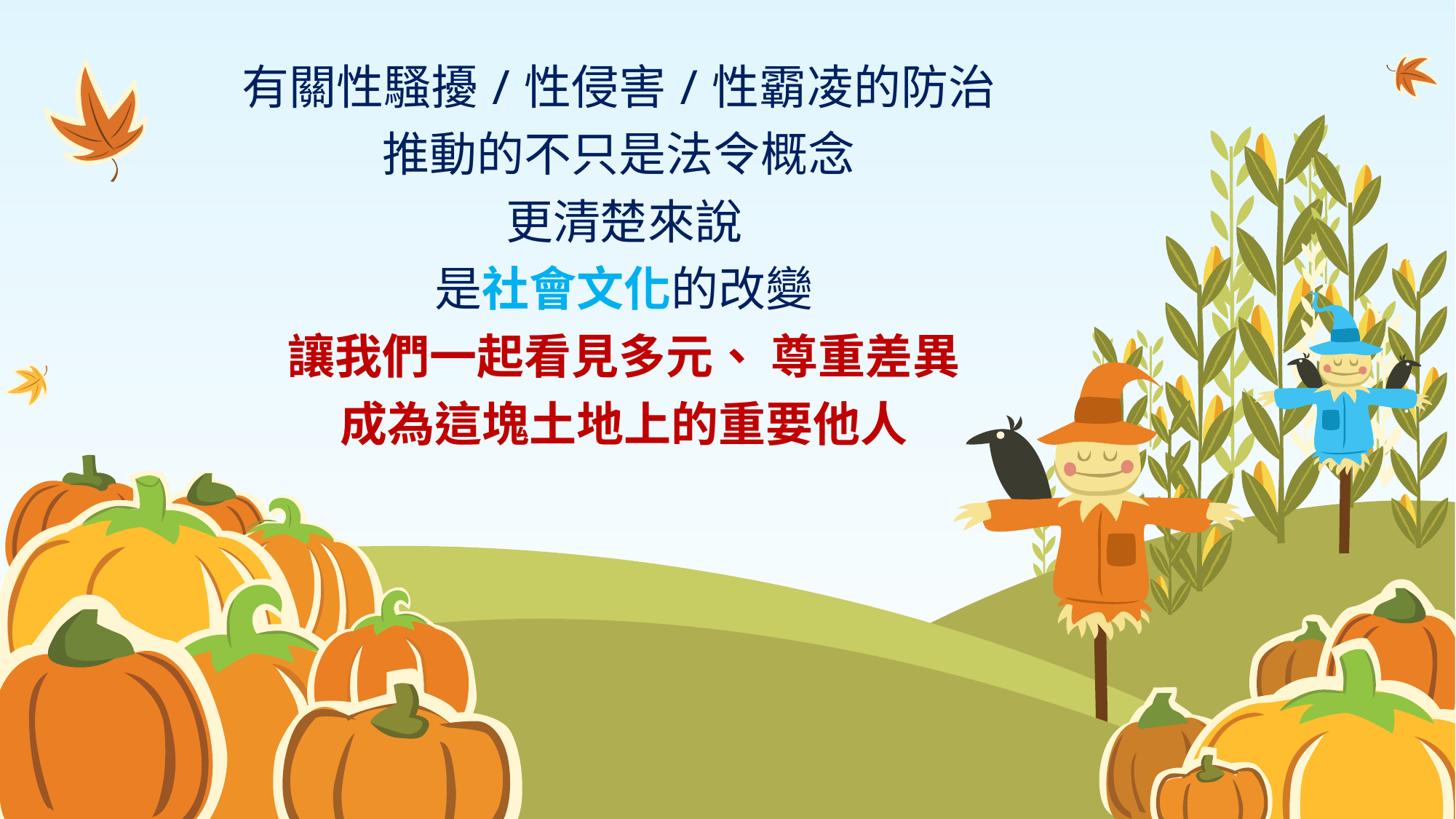

# 有關性騷擾/性侵害/性霸凌的防治 推動的不只是法令概念 更清楚來說 是社會文化的改變 讓我們一起看見多元、 尊重差異 成為這塊土地上的重要他人